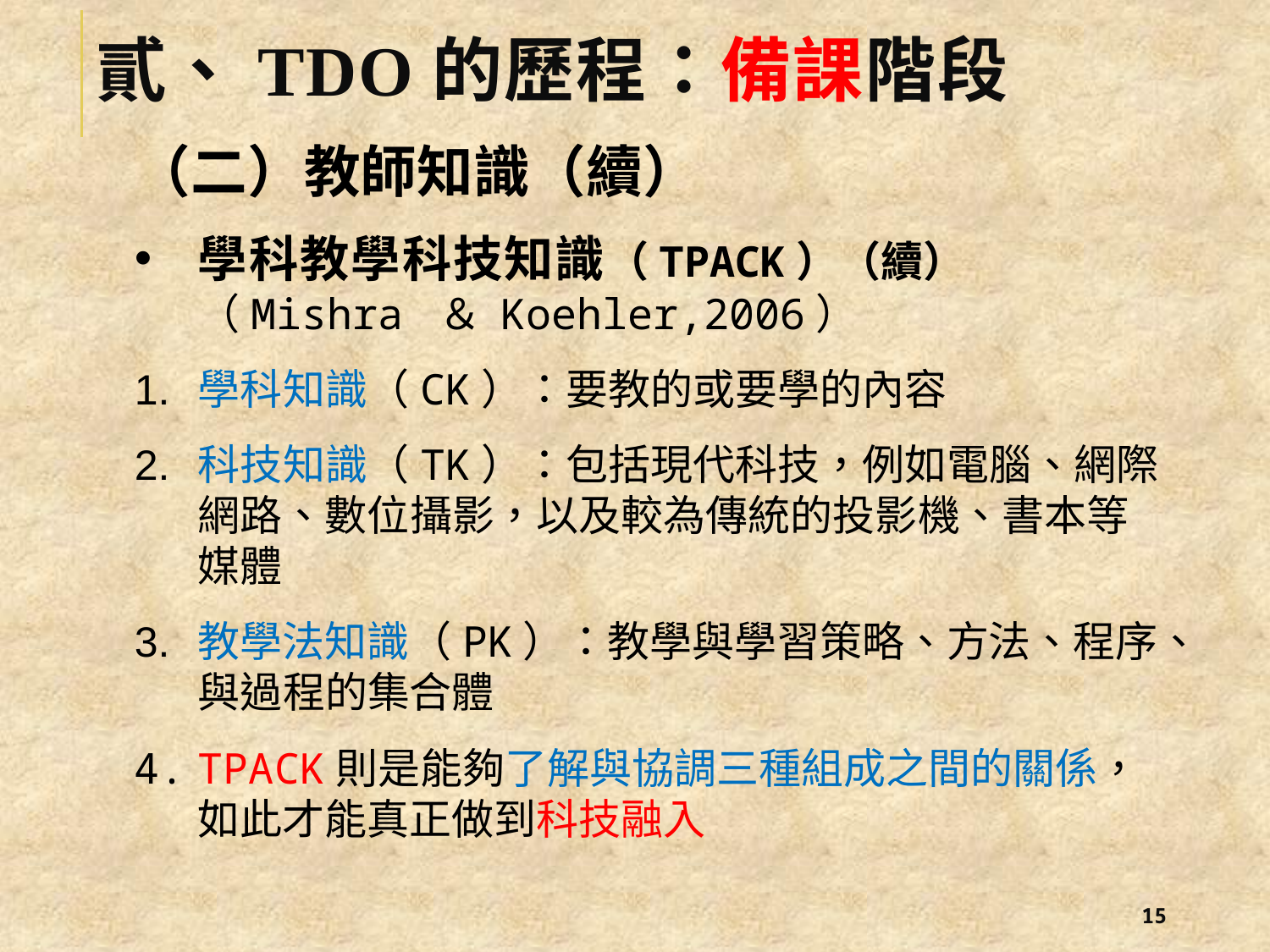

# 貳、TDO的歷程：備課階段
（二）教師知識（續）
學科教學科技知識（TPACK）（續）
（Mishra ＆ Koehler,2006）
學科知識（CK）：要教的或要學的內容
科技知識（TK）：包括現代科技，例如電腦、網際網路、數位攝影，以及較為傳統的投影機、書本等媒體
教學法知識（PK）：教學與學習策略、方法、程序、與過程的集合體
TPACK則是能夠了解與協調三種組成之間的關係，如此才能真正做到科技融入

15